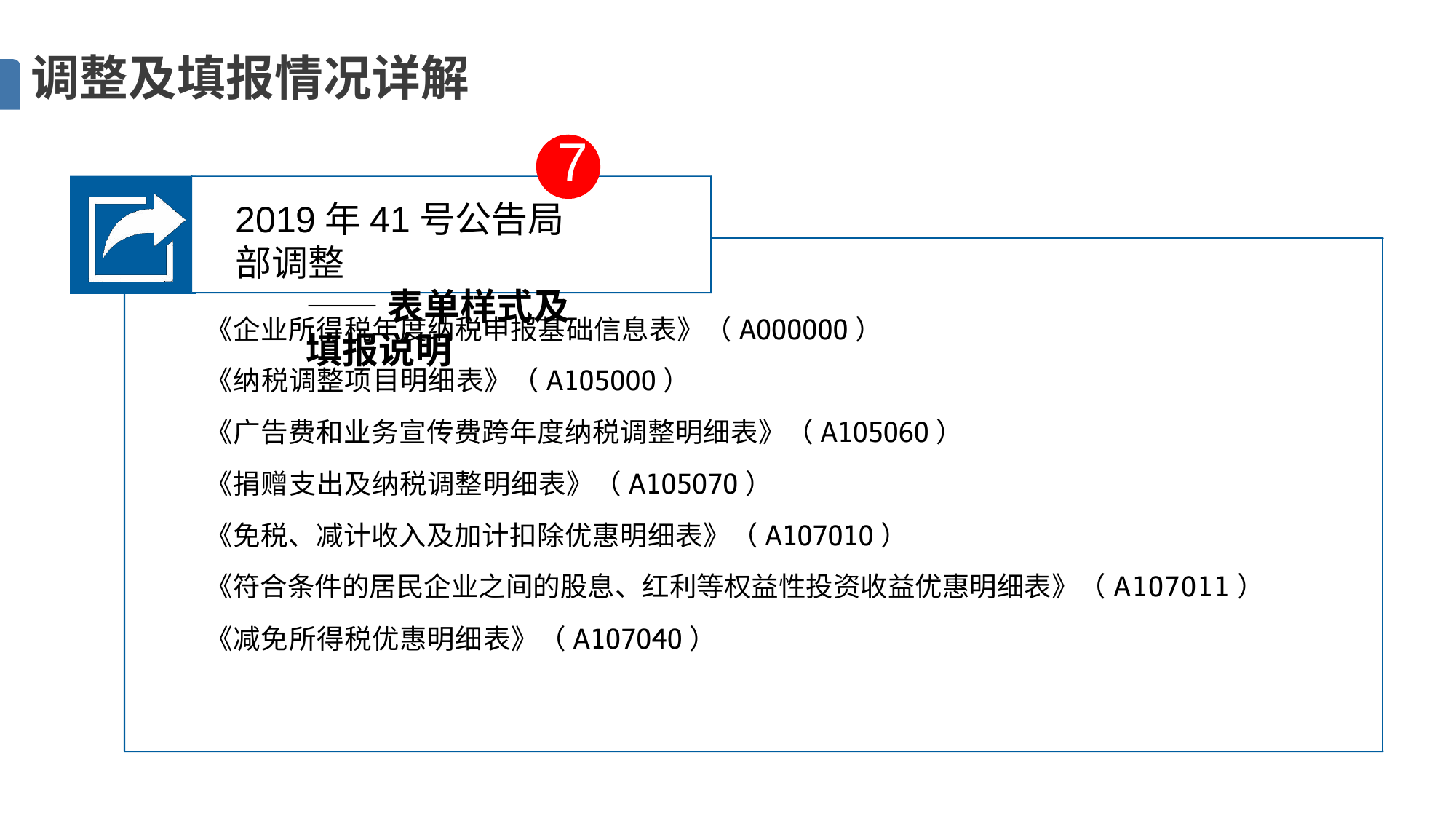

# 调整及填报情况详解

7
2019年41号公告局部调整
——表单样式及填报说明

《企业所得税年度纳税申报基础信息表》（A000000）
《纳税调整项目明细表》（A105000）
《广告费和业务宣传费跨年度纳税调整明细表》（A105060）
《捐赠支出及纳税调整明细表》（A105070）
《免税、减计收入及加计扣除优惠明细表》（A107010）
《符合条件的居民企业之间的股息、红利等权益性投资收益优惠明细表》（A107011）
《减免所得税优惠明细表》（A107040）